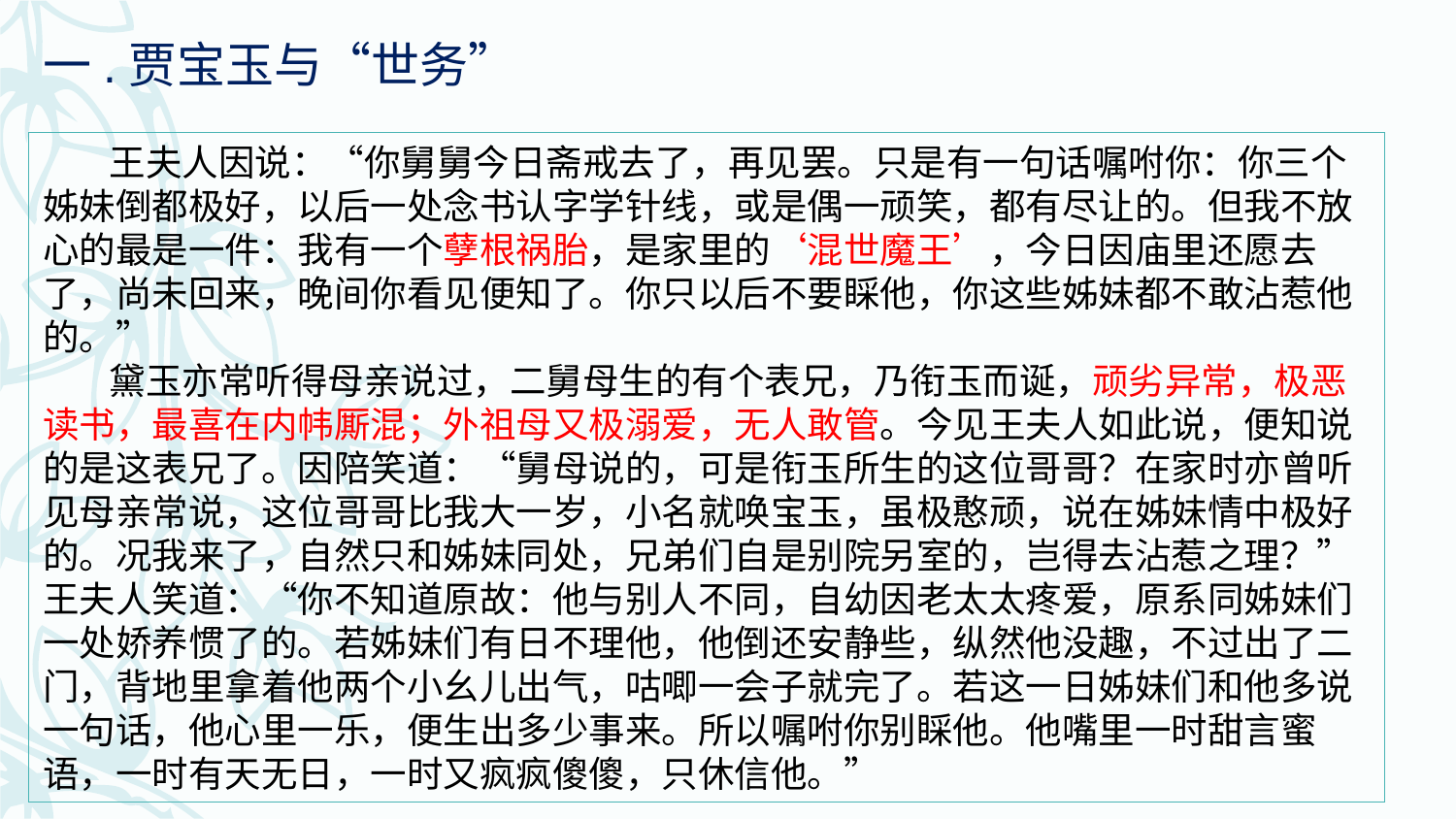

一.贾宝玉与“世务”
       王夫人因说：“你舅舅今日斋戒去了，再见罢。只是有一句话嘱咐你：你三个姊妹倒都极好，以后一处念书认字学针线，或是偶一顽笑，都有尽让的。但我不放心的最是一件：我有一个孽根祸胎，是家里的‘混世魔王’，今日因庙里还愿去了，尚未回来，晚间你看见便知了。你只以后不要睬他，你这些姊妹都不敢沾惹他的。”
       黛玉亦常听得母亲说过，二舅母生的有个表兄，乃衔玉而诞，顽劣异常，极恶读书，最喜在内帏厮混；外祖母又极溺爱，无人敢管。今见王夫人如此说，便知说的是这表兄了。因陪笑道：“舅母说的，可是衔玉所生的这位哥哥？在家时亦曾听见母亲常说，这位哥哥比我大一岁，小名就唤宝玉，虽极憨顽，说在姊妹情中极好的。况我来了，自然只和姊妹同处，兄弟们自是别院另室的，岂得去沾惹之理？”王夫人笑道：“你不知道原故：他与别人不同，自幼因老太太疼爱，原系同姊妹们一处娇养惯了的。若姊妹们有日不理他，他倒还安静些，纵然他没趣，不过出了二门，背地里拿着他两个小幺儿出气，咕唧一会子就完了。若这一日姊妹们和他多说一句话，他心里一乐，便生出多少事来。所以嘱咐你别睬他。他嘴里一时甜言蜜语，一时有天无日，一时又疯疯傻傻，只休信他。”